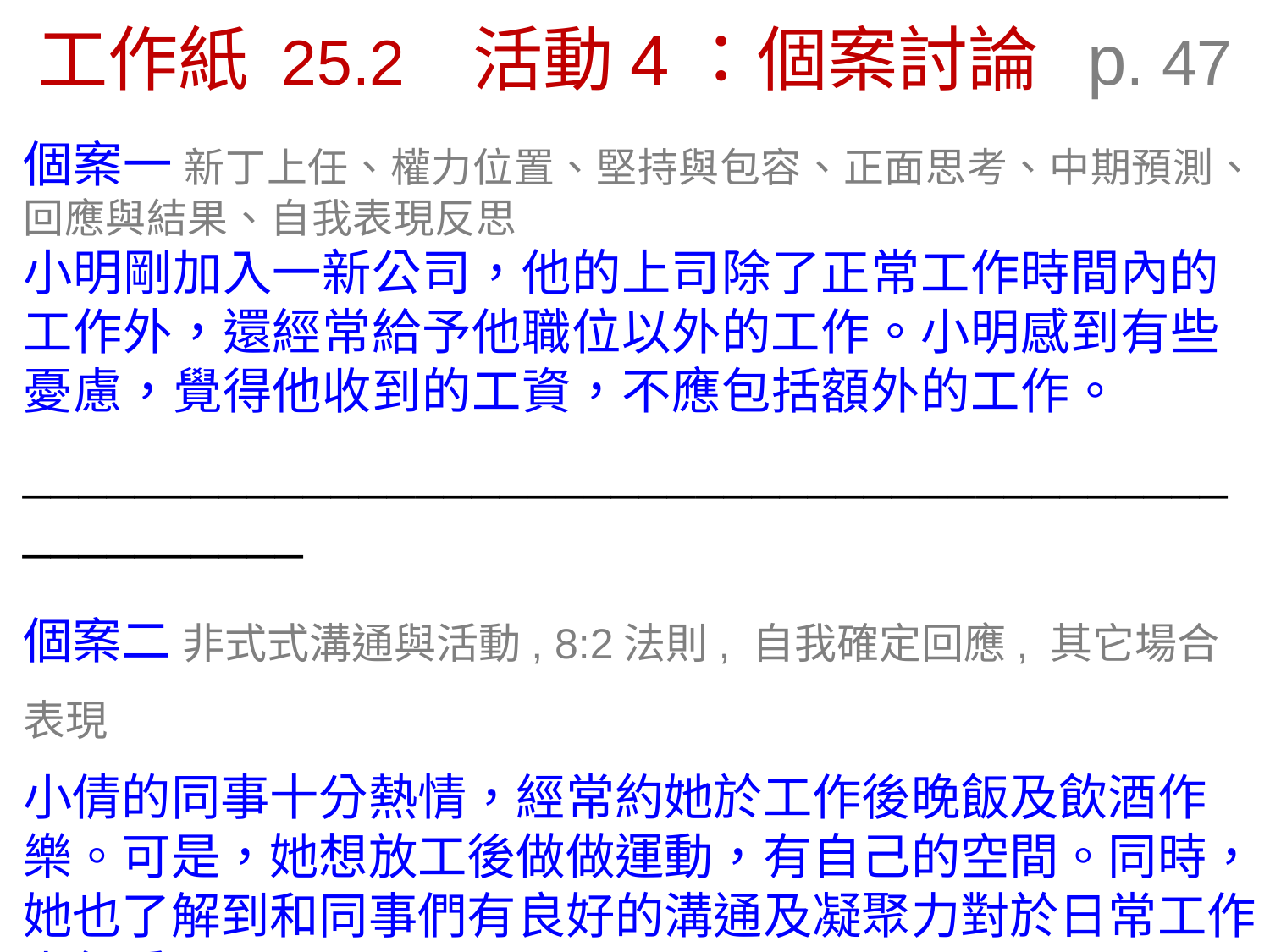

# 工作紙 25.2	  活動4：個案討論  p. 47
個案一 新丁上任、權力位置、堅持與包容、正面思考、中期預測、回應與結果、自我表現反思
小明剛加入一新公司，他的上司除了正常工作時間內的工作外，還經常給予他職位以外的工作。小明感到有些憂慮，覺得他收到的工資，不應包括額外的工作。
_____________________________________________________
個案二 非式式溝通與活動, 8:2法則, 自我確定回應, 其它場合表現
小倩的同事十分熱情，經常約她於工作後晚飯及飲酒作樂。可是，她想放工後做做運動，有自己的空間。同時，她也了解到和同事們有良好的溝通及凝聚力對於日常工作上很重要。
_______________________________________________________